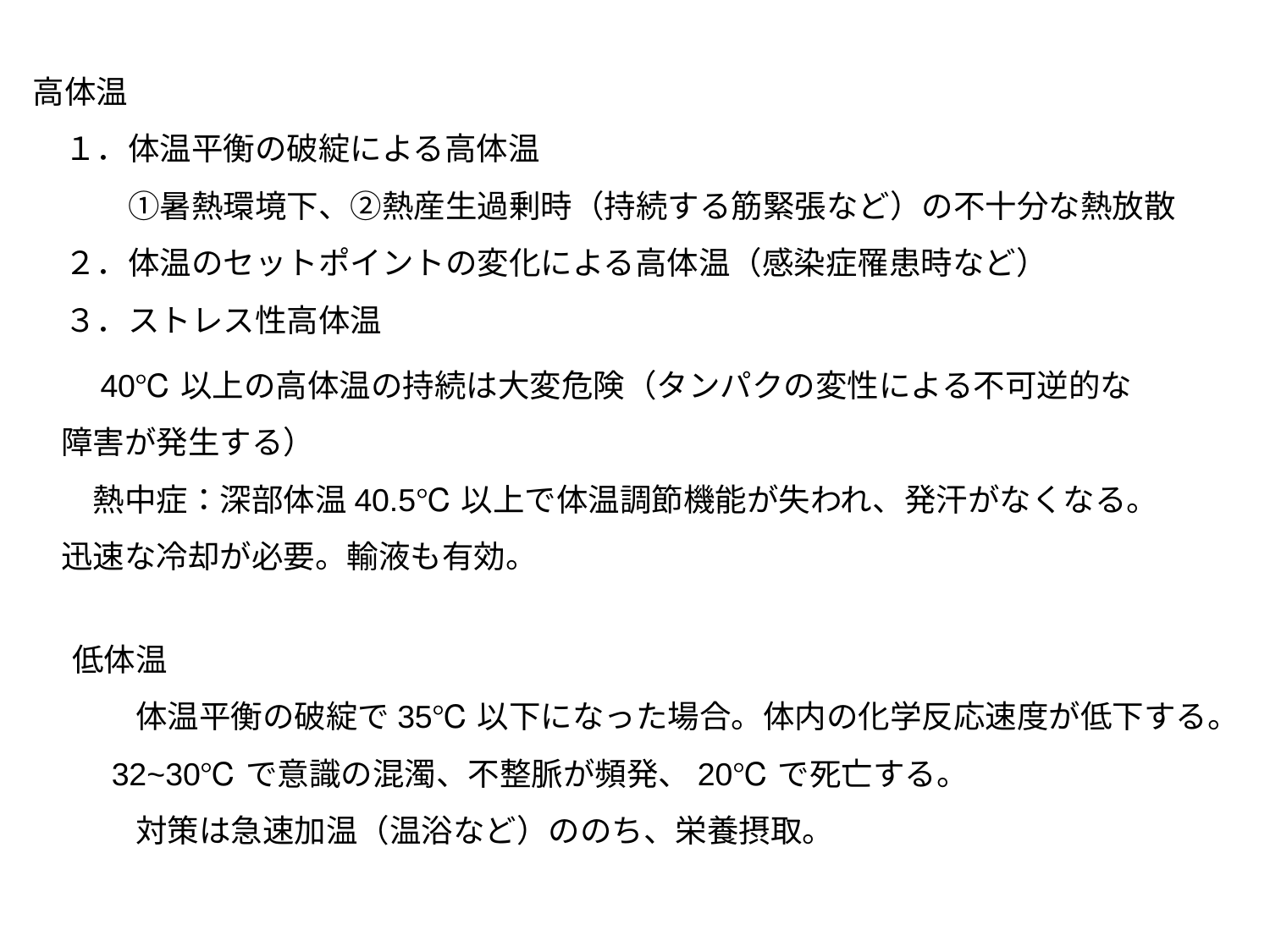

高体温
　１．体温平衡の破綻による高体温
　　　①暑熱環境下、②熱産生過剰時（持続する筋緊張など）の不十分な熱放散
　２．体温のセットポイントの変化による高体温（感染症罹患時など）
　３．ストレス性高体温
　40℃以上の高体温の持続は大変危険（タンパクの変性による不可逆的な
障害が発生する）
　熱中症：深部体温40.5℃以上で体温調節機能が失われ、発汗がなくなる。
迅速な冷却が必要。輸液も有効。

低体温
　　体温平衡の破綻で35℃以下になった場合。体内の化学反応速度が低下する。
　32~30℃で意識の混濁、不整脈が頻発、20℃で死亡する。
　　対策は急速加温（温浴など）ののち、栄養摂取。